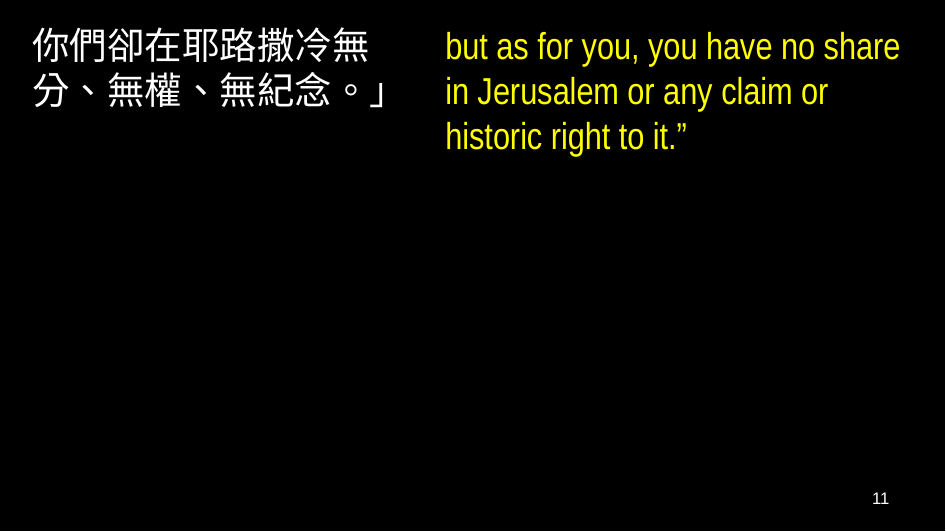

你們卻在耶路撒冷無分、無權、無紀念。」
but as for you, you have no share in Jerusalem or any claim or historic right to it.”
11